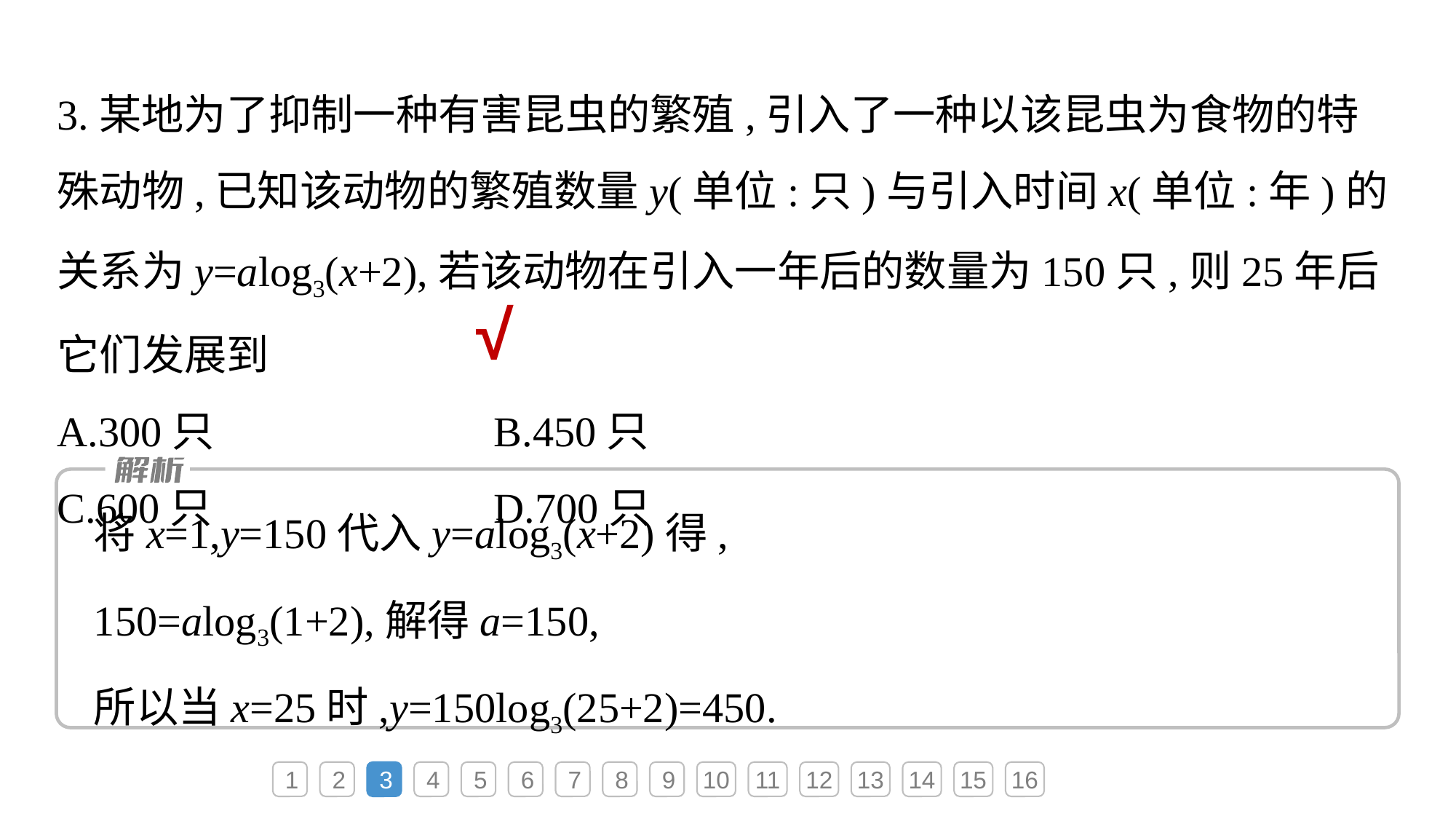

3.某地为了抑制一种有害昆虫的繁殖,引入了一种以该昆虫为食物的特殊动物,已知该动物的繁殖数量y(单位:只)与引入时间x(单位:年)的关系为y=alog3(x+2),若该动物在引入一年后的数量为150只,则25年后它们发展到
A.300只			B.450只
C.600只			D.700只
√

将x=1,y=150代入y=alog3(x+2)得,
150=alog3(1+2),解得a=150,
所以当x=25时,y=150log3(25+2)=450.
1
2
3
4
5
6
7
8
9
10
11
12
13
14
15
16